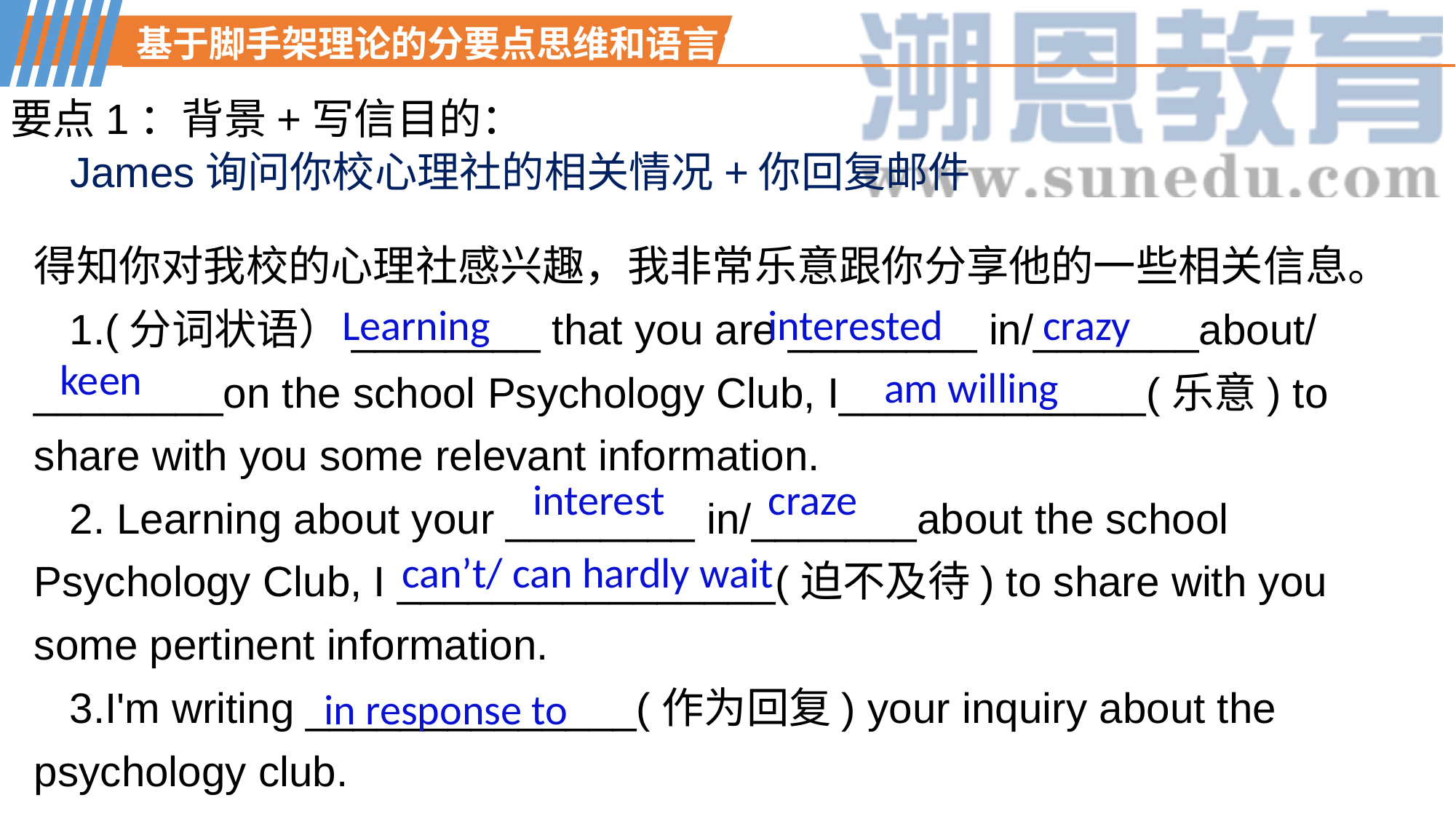

基于脚手架理论的分要点思维和语言：
要点1：背景+写信目的：
     James询问你校心理社的相关情况+你回复邮件
得知你对我校的心理社感兴趣，我非常乐意跟你分享他的一些相关信息。
   1.(分词状语）________ that you are ________ in/_______about/ ________on the school Psychology Club, I_____________(乐意) to share with you some relevant information.
   2. Learning about your ________ in/_______about the school Psychology Club, I ________________(迫不及待) to share with you some pertinent information.
   3.I'm writing ______________(作为回复) your inquiry about the psychology club.
Learning
interested
   crazy
keen
am willing
interest
craze
can’t/ can hardly wait
in response to